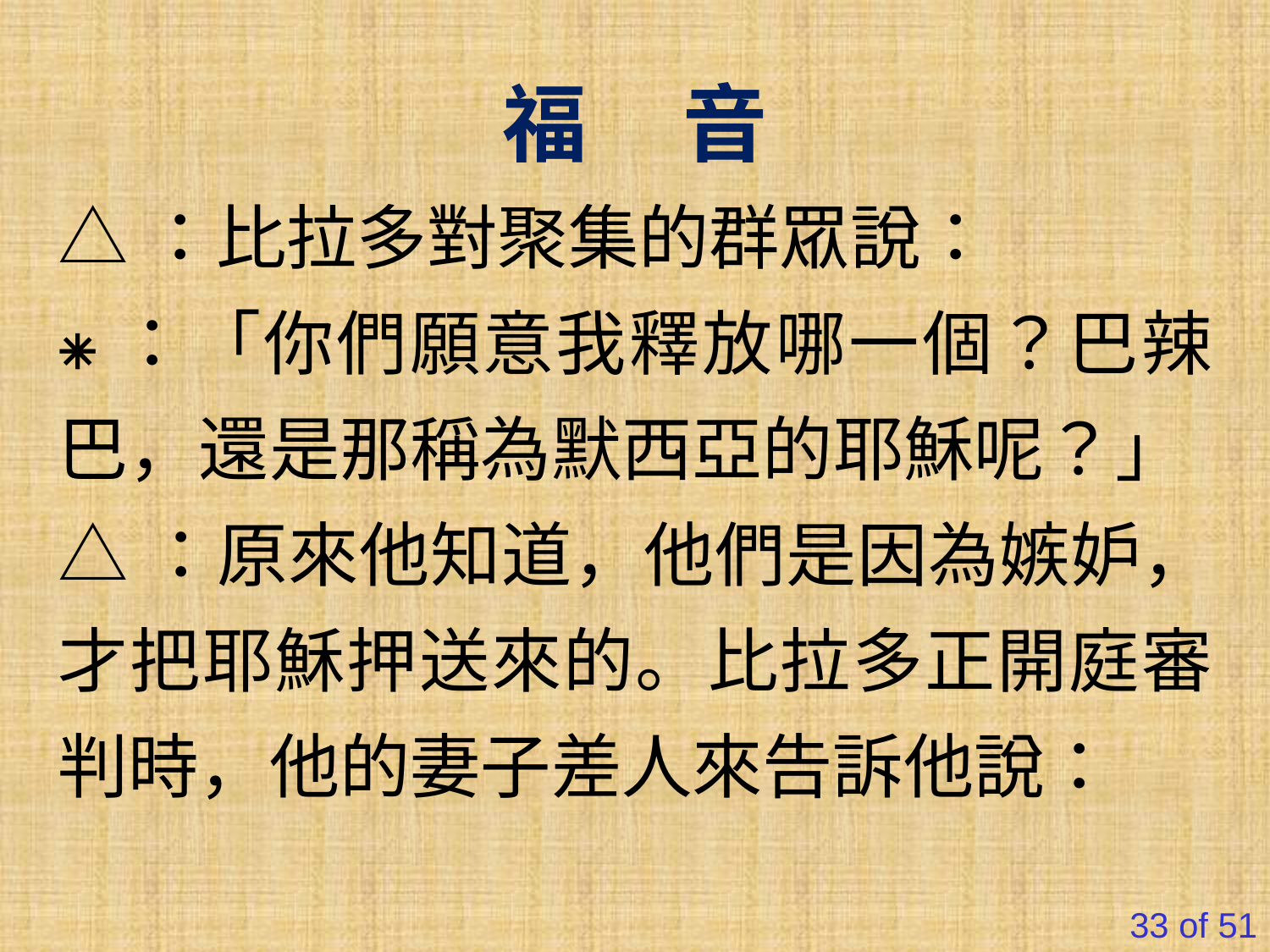

福     音
△：比拉多對聚集的群眾說：
⁕：「你們願意我釋放哪一個？巴辣巴，還是那稱為默西亞的耶穌呢？」
△：原來他知道，他們是因為嫉妒，才把耶穌押送來的。比拉多正開庭審判時，他的妻子差人來告訴他說：
33 of 51